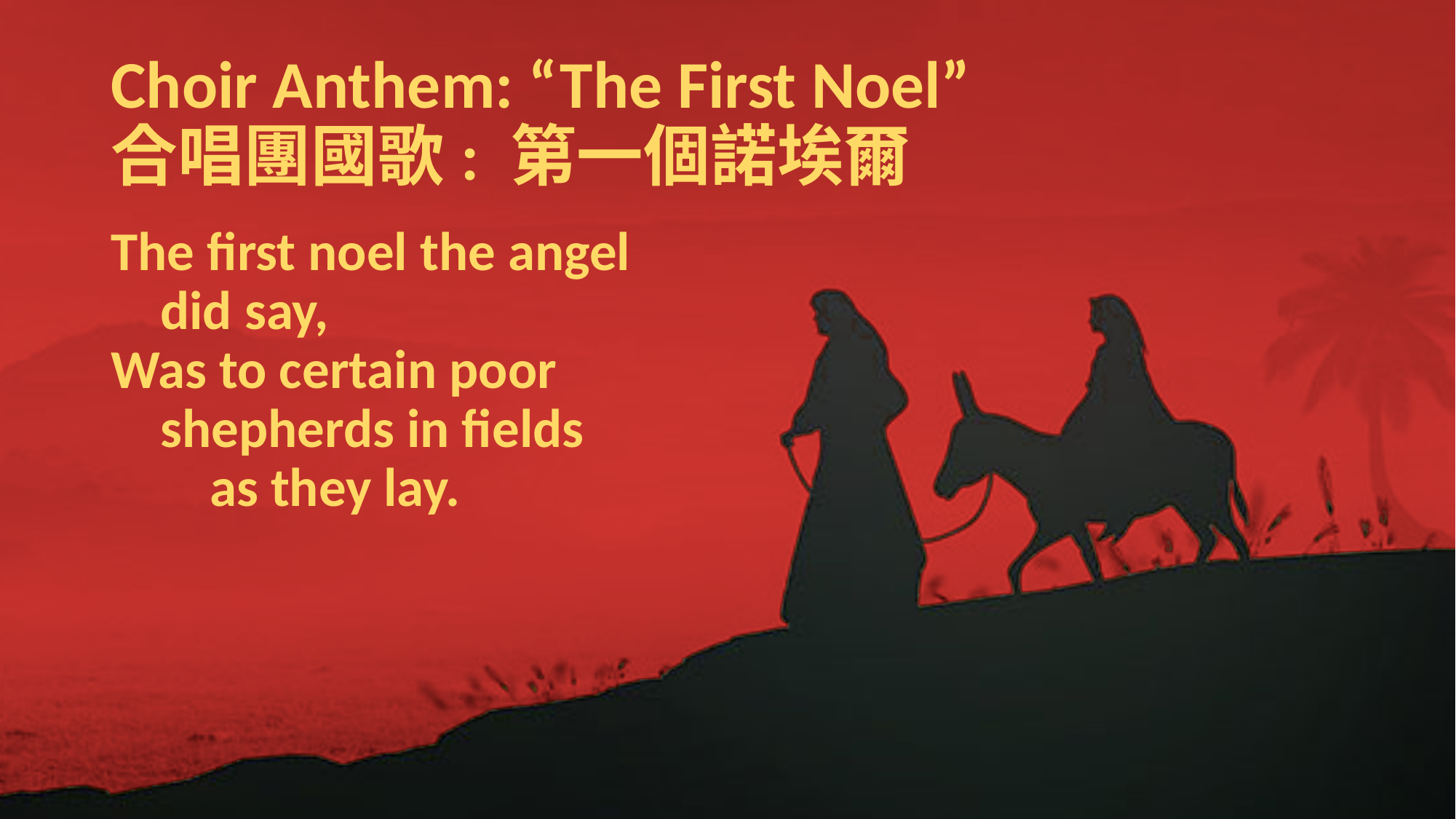

# Choir Anthem: “The First Noel” 合唱團國歌: 第一個諾埃爾
The first noel the angel
    did say,
Was to certain poor
    shepherds in fields
        as they lay.